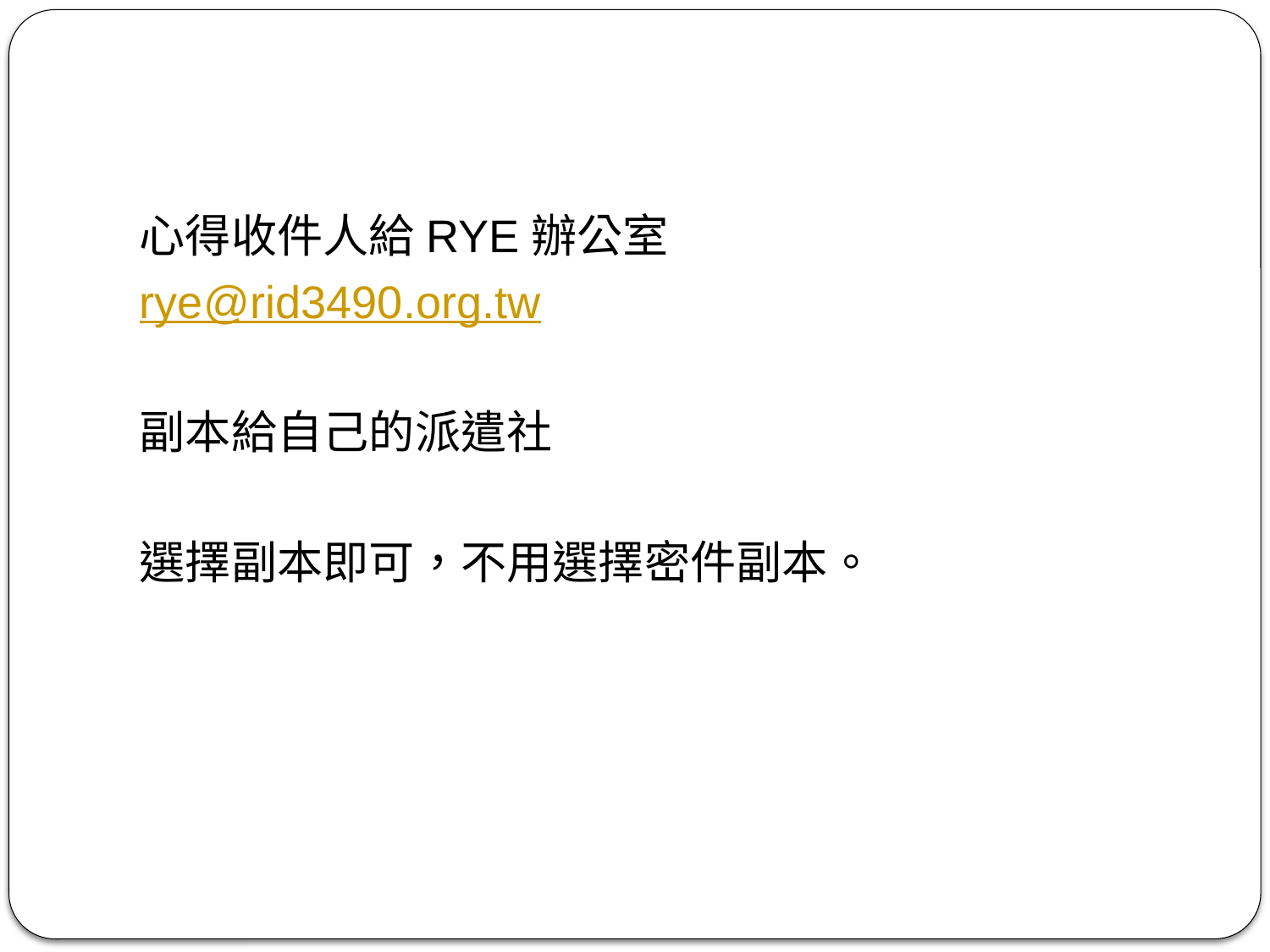

#
心得收件人給RYE辦公室
rye@rid3490.org.tw

副本給自己的派遣社

選擇副本即可，不用選擇密件副本。